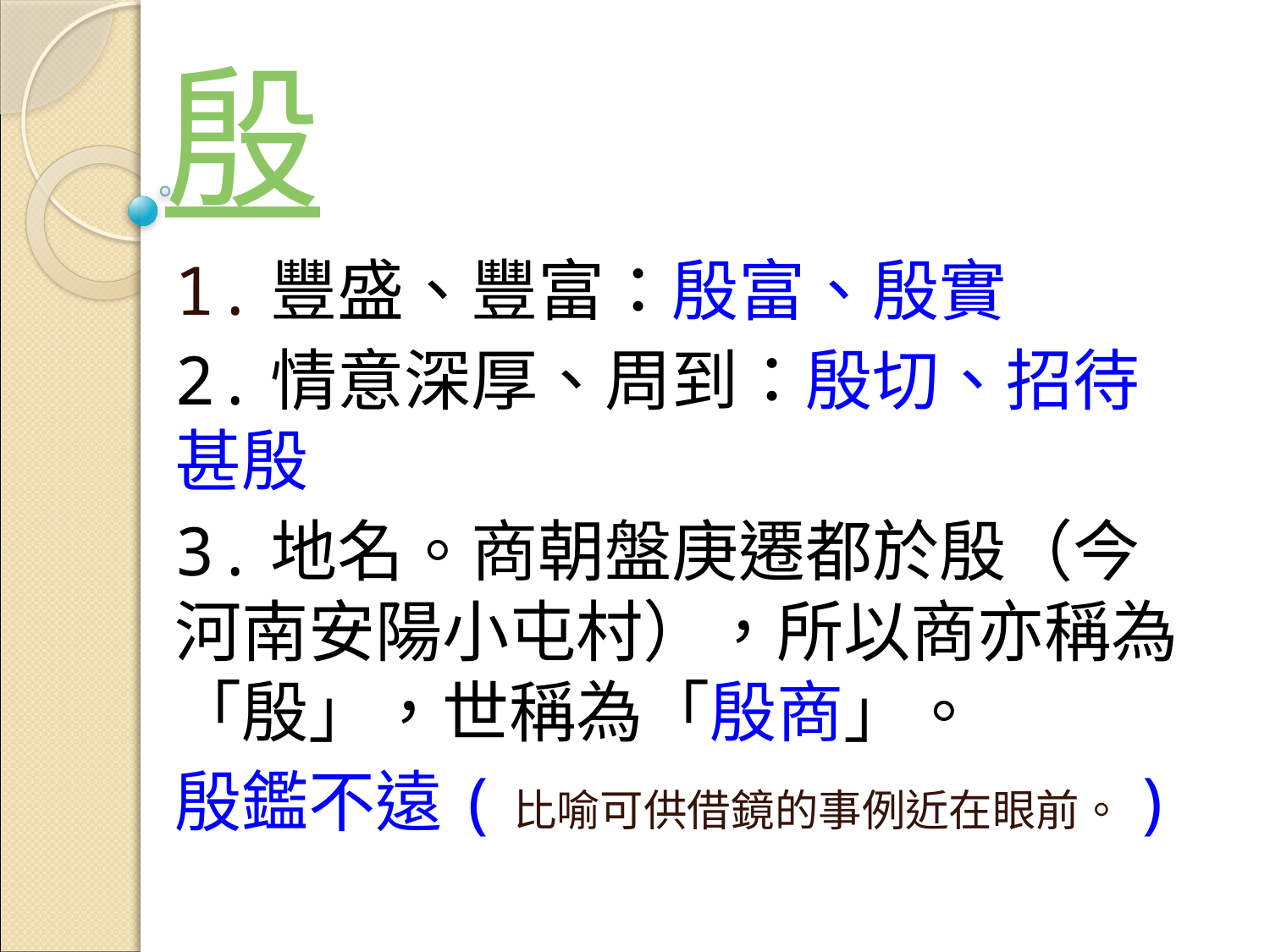

殷
#
1.豐盛、豐富：殷富、殷實
2.情意深厚、周到：殷切、招待甚殷
3.地名。商朝盤庚遷都於殷（今河南安陽小屯村），所以商亦稱為「殷」，世稱為「殷商」。
殷鑑不遠(比喻可供借鏡的事例近在眼前。)